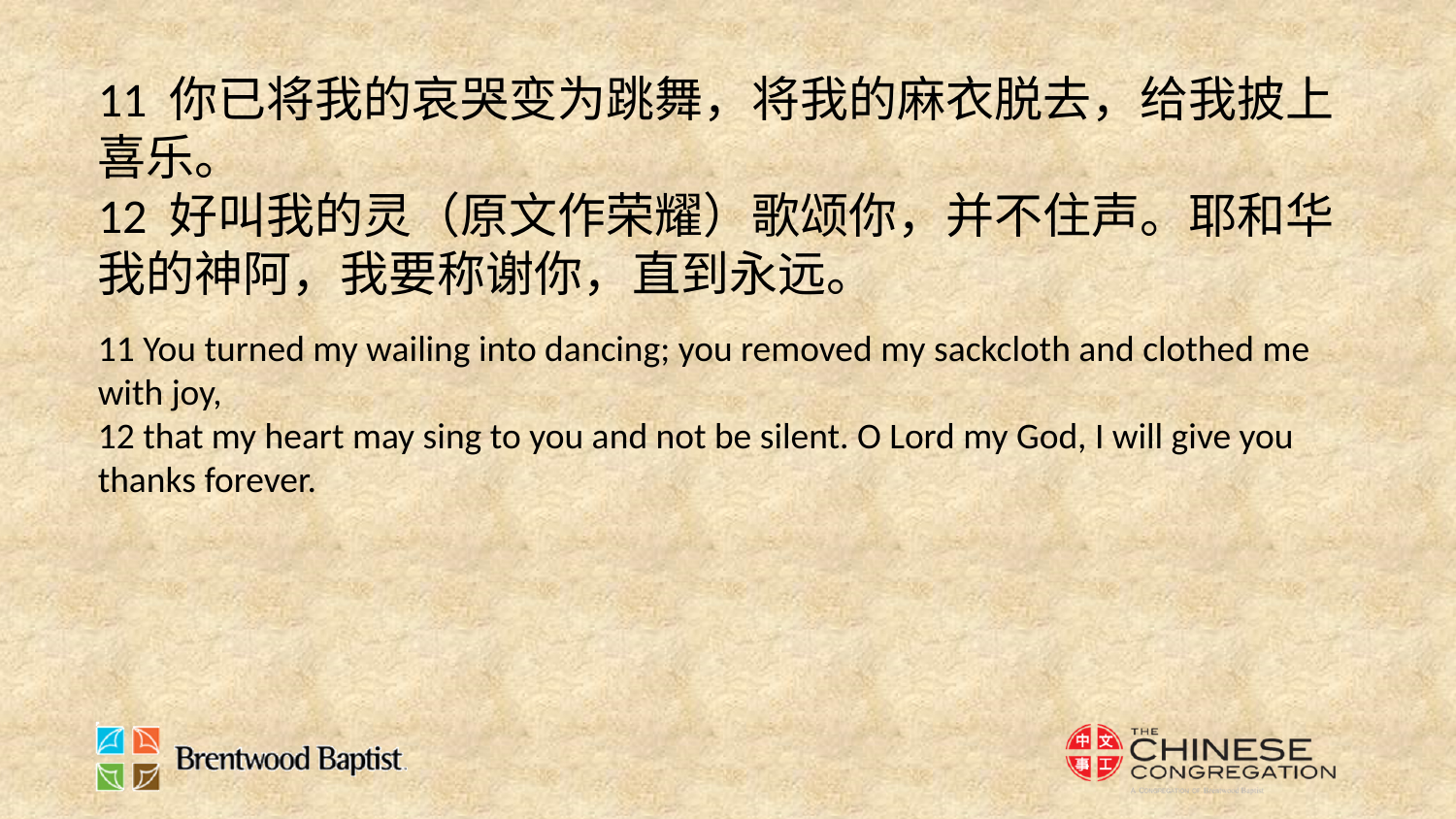

11 你已将我的哀哭变为跳舞，将我的麻衣脱去，给我披上喜乐。
12 好叫我的灵（原文作荣耀）歌颂你，并不住声。耶和华我的神阿，我要称谢你，直到永远。

11 You turned my wailing into dancing; you removed my sackcloth and clothed me with joy,
12 that my heart may sing to you and not be silent. O Lord my God, I will give you thanks forever.